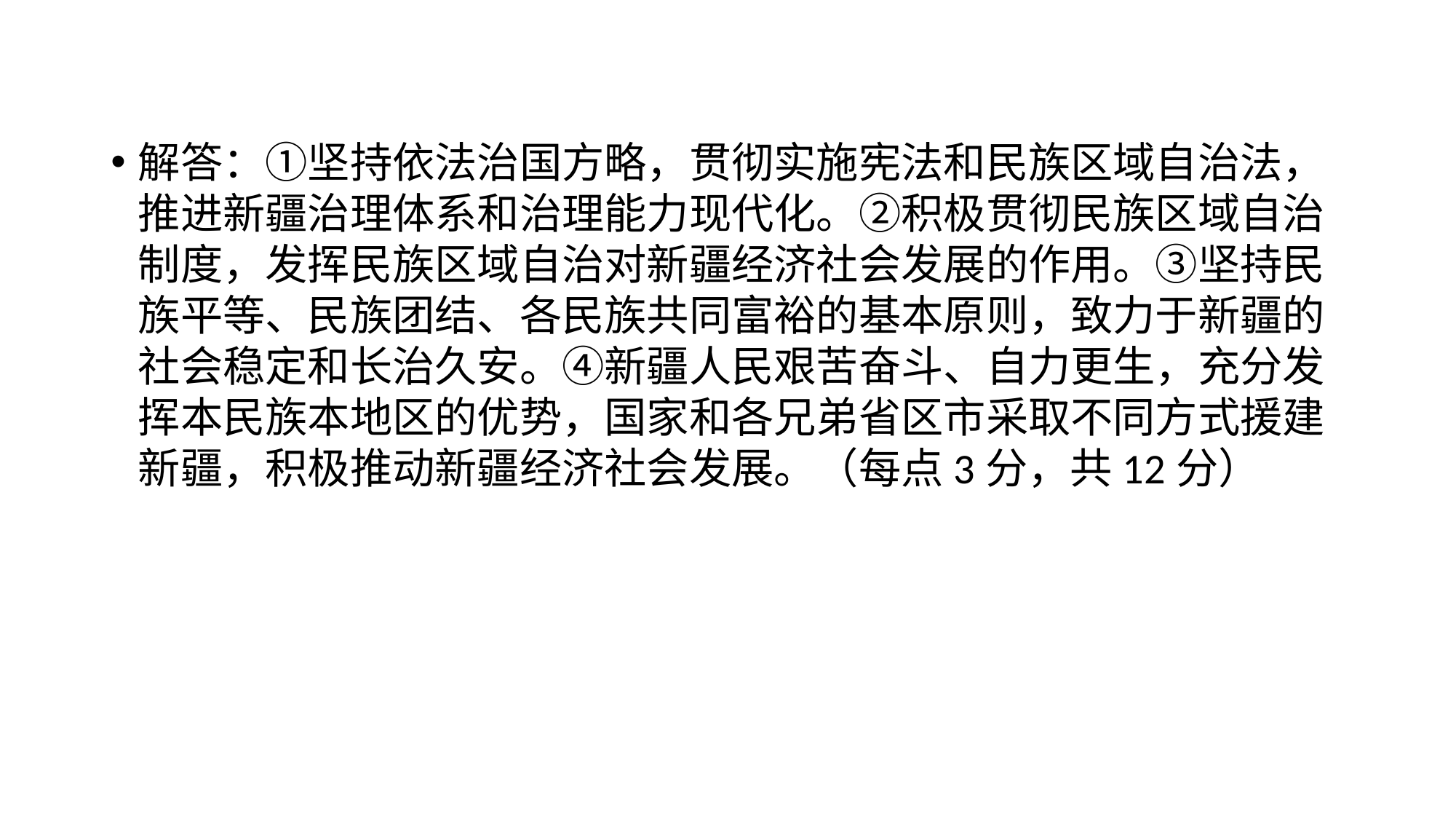

#
解答：①坚持依法治国方略，贯彻实施宪法和民族区域自治法，推进新疆治理体系和治理能力现代化。②积极贯彻民族区域自治制度，发挥民族区域自治对新疆经济社会发展的作用。③坚持民族平等、民族团结、各民族共同富裕的基本原则，致力于新疆的社会稳定和长治久安。④新疆人民艰苦奋斗、自力更生，充分发挥本民族本地区的优势，国家和各兄弟省区市采取不同方式援建新疆，积极推动新疆经济社会发展。（每点3分，共12分）